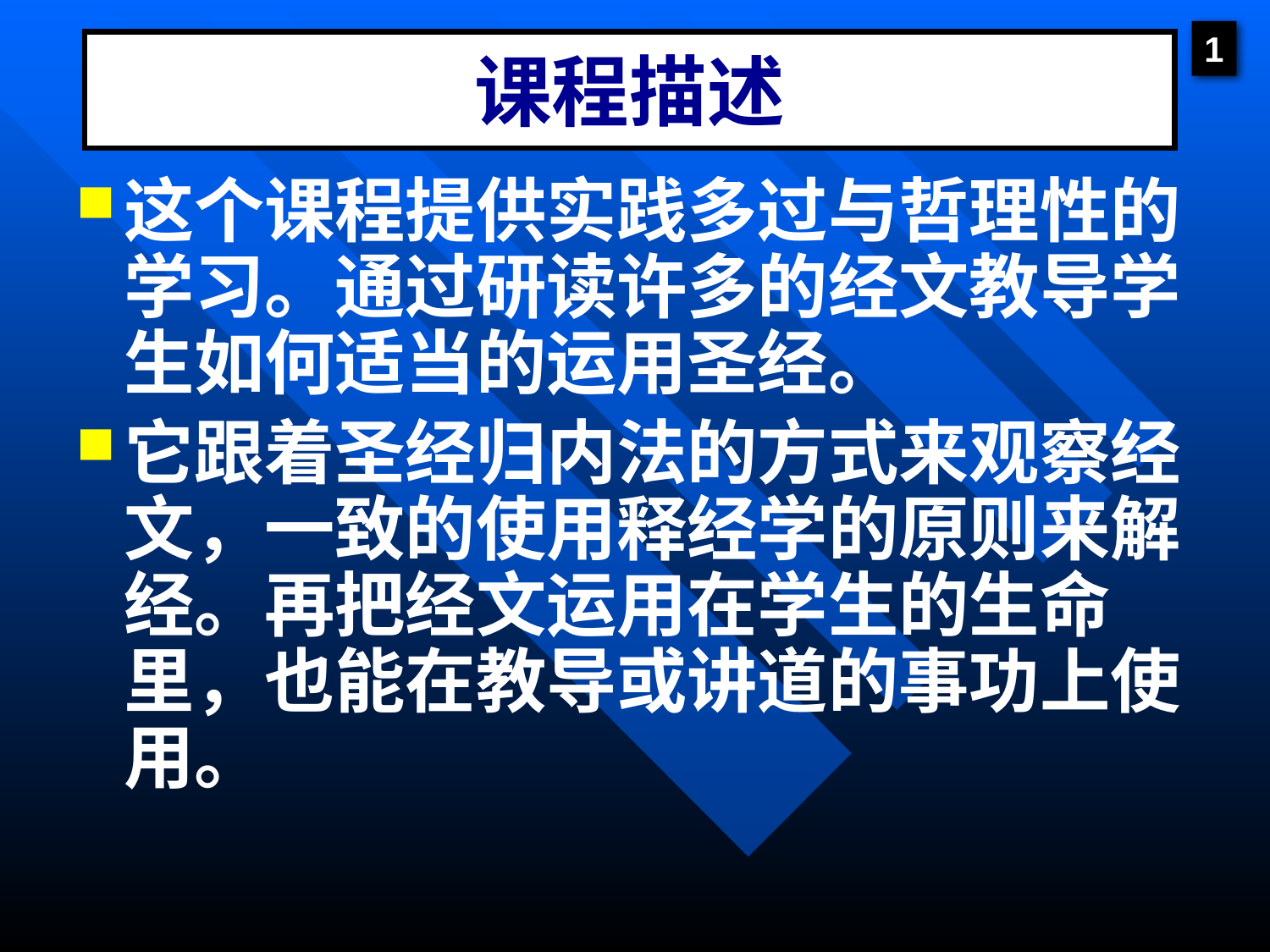

1
# 课程描述
这个课程提供实践多过与哲理性的学习。通过研读许多的经文教导学生如何适当的运用圣经。
它跟着圣经归内法的方式来观察经文，一致的使用释经学的原则来解经。再把经文运用在学生的生命里，也能在教导或讲道的事功上使用。